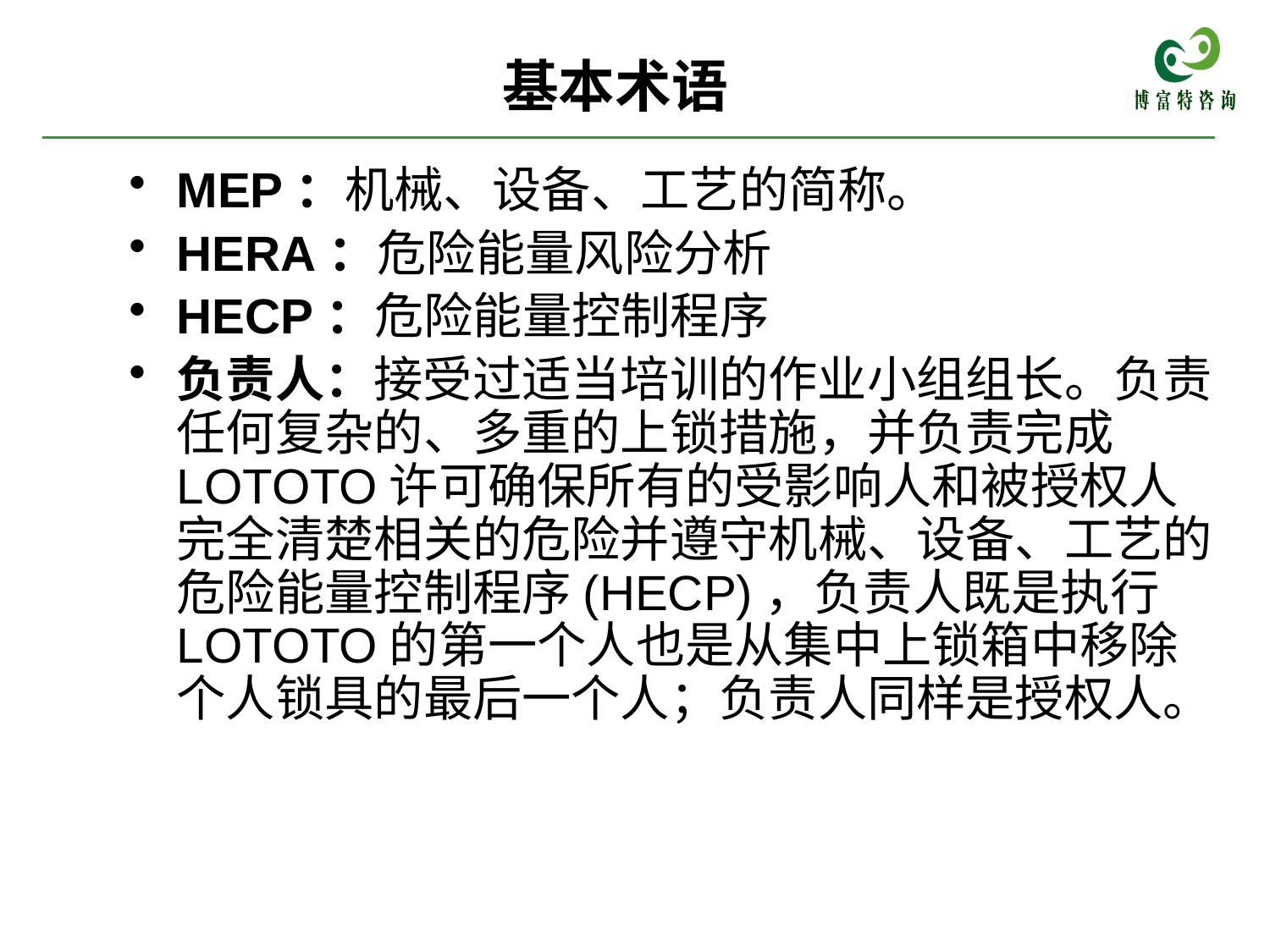

# 基本术语
MEP：机械、设备、工艺的简称。
HERA：危险能量风险分析
HECP：危险能量控制程序
负责人：接受过适当培训的作业小组组长。负责任何复杂的、多重的上锁措施，并负责完成LOTOTO许可确保所有的受影响人和被授权人完全清楚相关的危险并遵守机械、设备、工艺的危险能量控制程序(HECP)，负责人既是执行LOTOTO的第一个人也是从集中上锁箱中移除个人锁具的最后一个人；负责人同样是授权人。